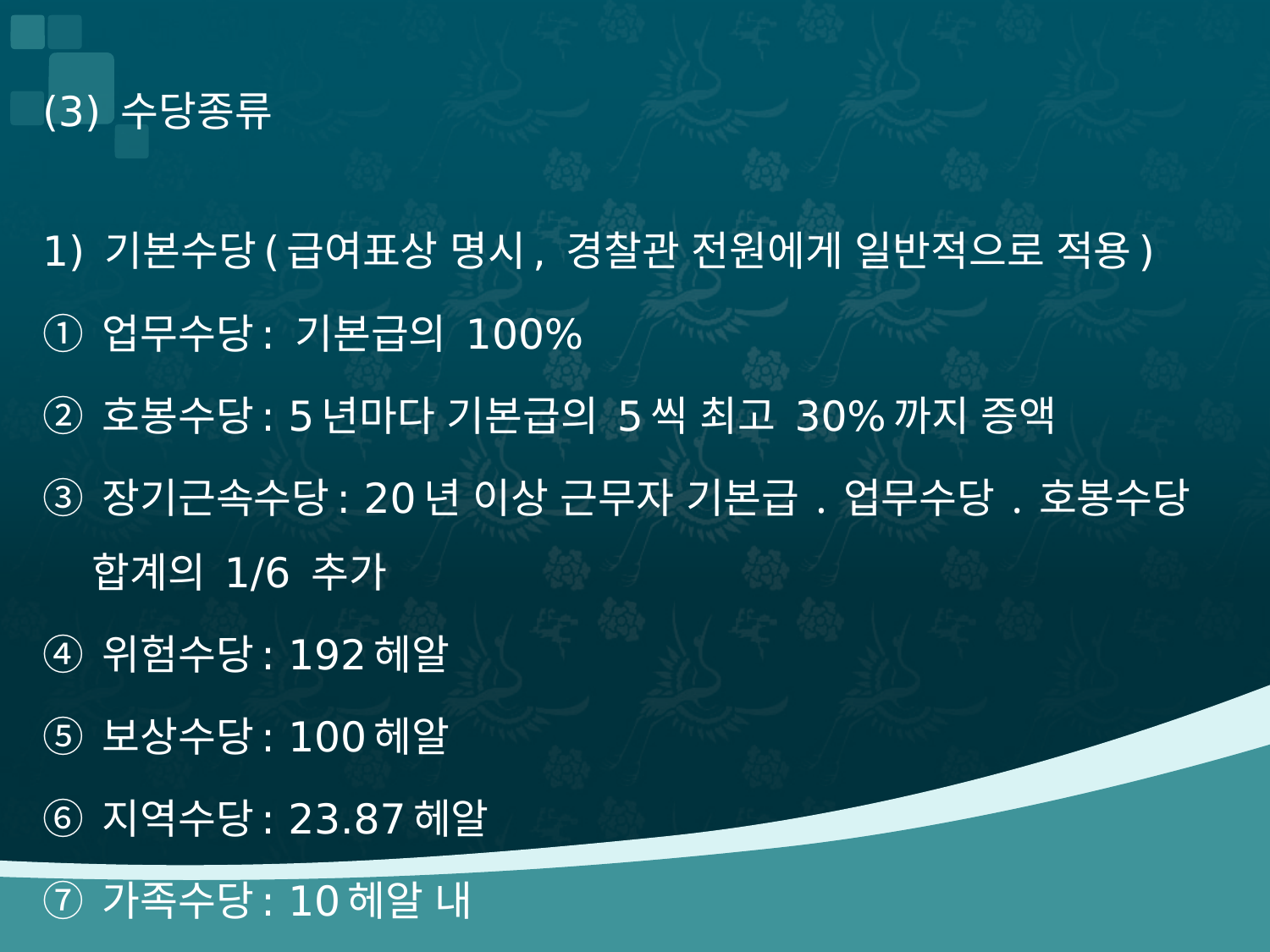

#
(3) 수당종류

1) 기본수당(급여표상 명시, 경찰관 전원에게 일반적으로 적용)
① 업무수당: 기본급의 100%
② 호봉수당: 5년마다 기본급의 5씩 최고 30%까지 증액
③ 장기근속수당: 20년 이상 근무자 기본급 ․ 업무수당 ․ 호봉수당 합계의 1/6 추가
④ 위험수당: 192헤알
⑤ 보상수당: 100헤알
⑥ 지역수당: 23.87헤알
⑦ 가족수당: 10헤알 내